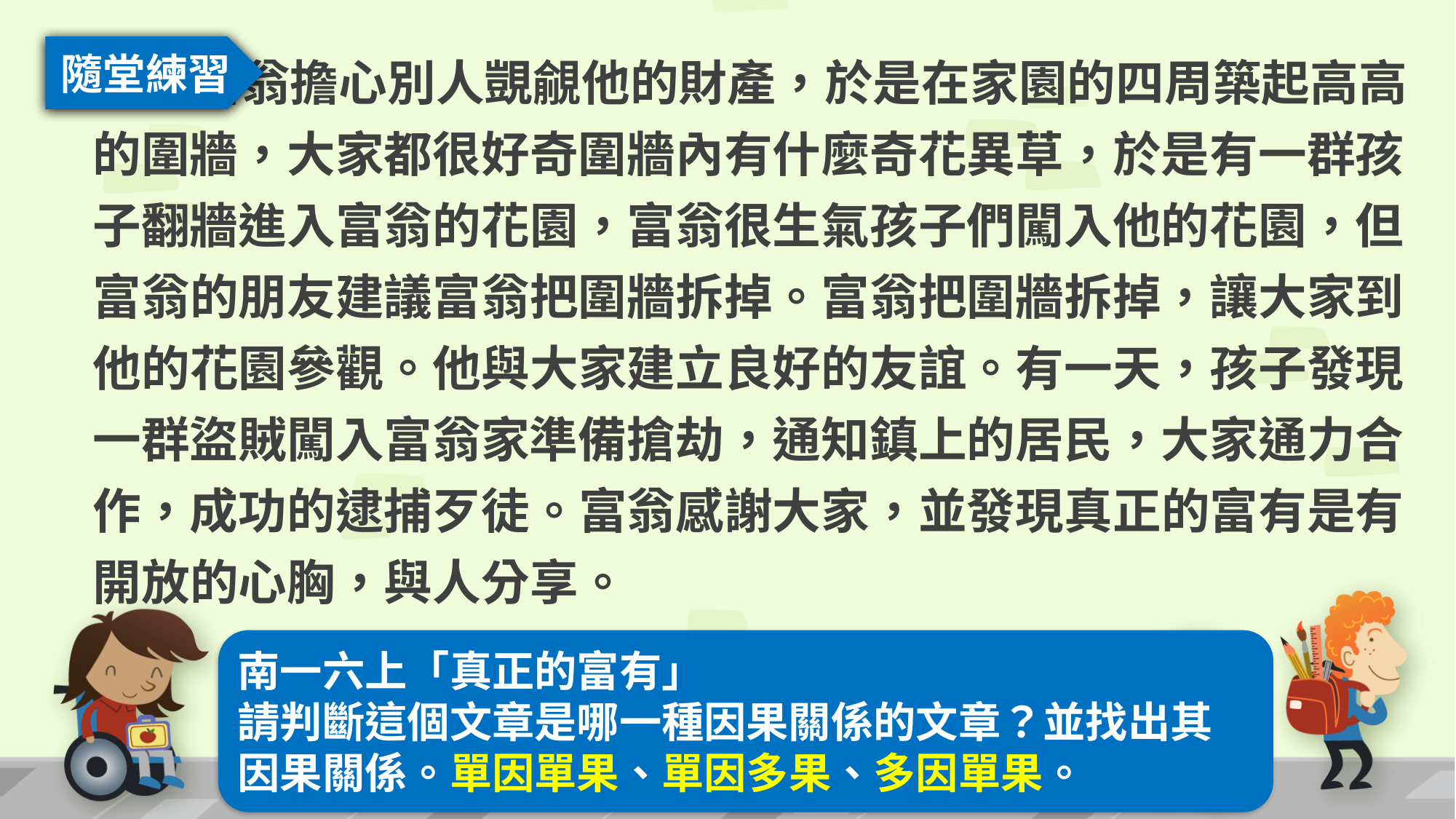

富翁擔心別人覬覦他的財產，於是在家園的四周築起高高的圍牆，大家都很好奇圍牆內有什麼奇花異草，於是有一群孩子翻牆進入富翁的花園，富翁很生氣孩子們闖入他的花園，但富翁的朋友建議富翁把圍牆拆掉。富翁把圍牆拆掉，讓大家到他的花園參觀。他與大家建立良好的友誼。有一天，孩子發現一群盜賊闖入富翁家準備搶劫，通知鎮上的居民，大家通力合作，成功的逮捕歹徒。富翁感謝大家，並發現真正的富有是有開放的心胸，與人分享。
隨堂練習
南一六上「真正的富有」
請判斷這個文章是哪一種因果關係的文章？並找出其因果關係。單因單果、單因多果、多因單果。